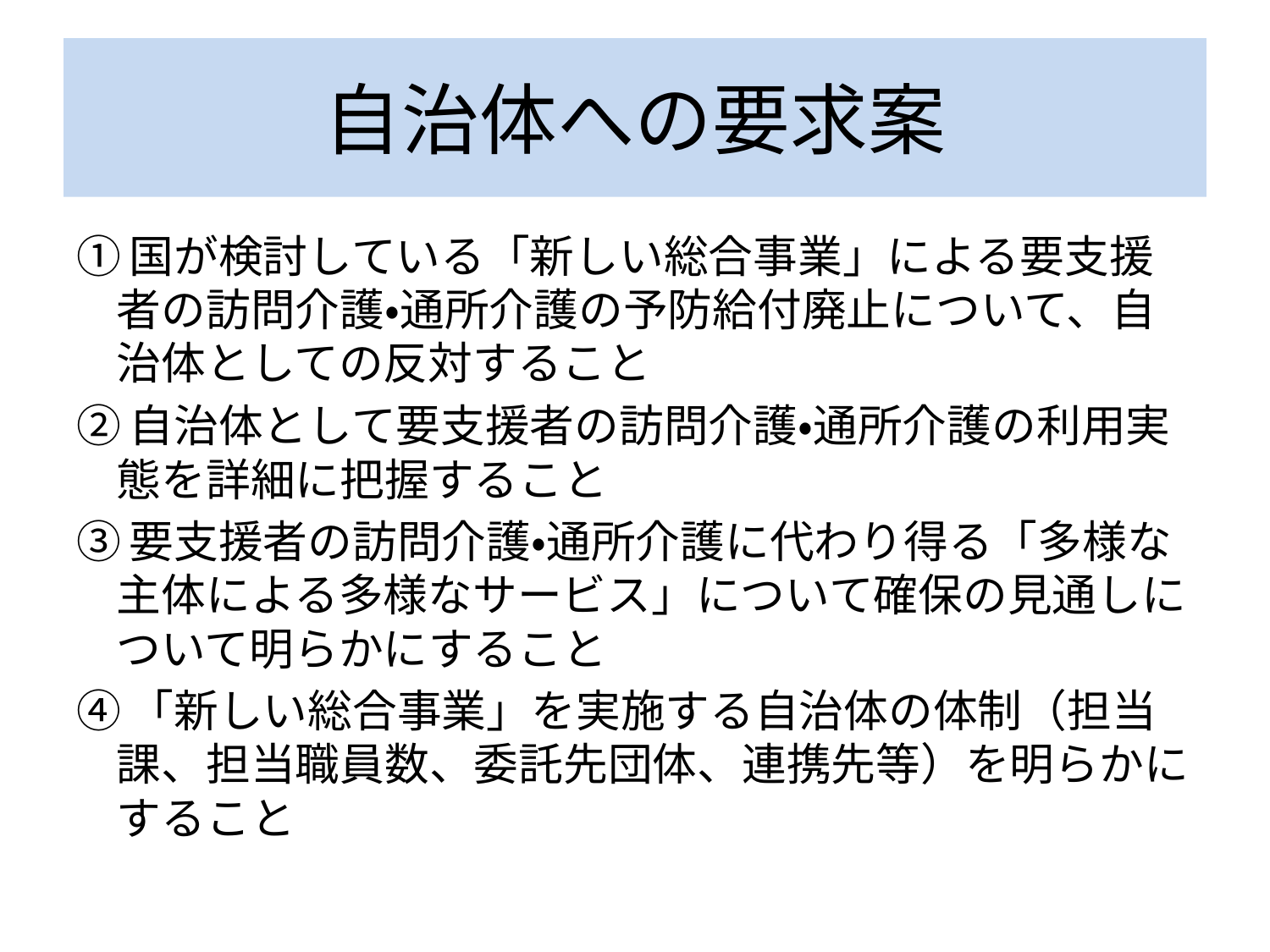

# 自治体への要求案
①国が検討している「新しい総合事業」による要支援者の訪問介護・通所介護の予防給付廃止について、自治体としての反対すること
②自治体として要支援者の訪問介護・通所介護の利用実態を詳細に把握すること
③要支援者の訪問介護・通所介護に代わり得る「多様な主体による多様なサービス」について確保の見通しについて明らかにすること
④「新しい総合事業」を実施する自治体の体制（担当課、担当職員数、委託先団体、連携先等）を明らかにすること